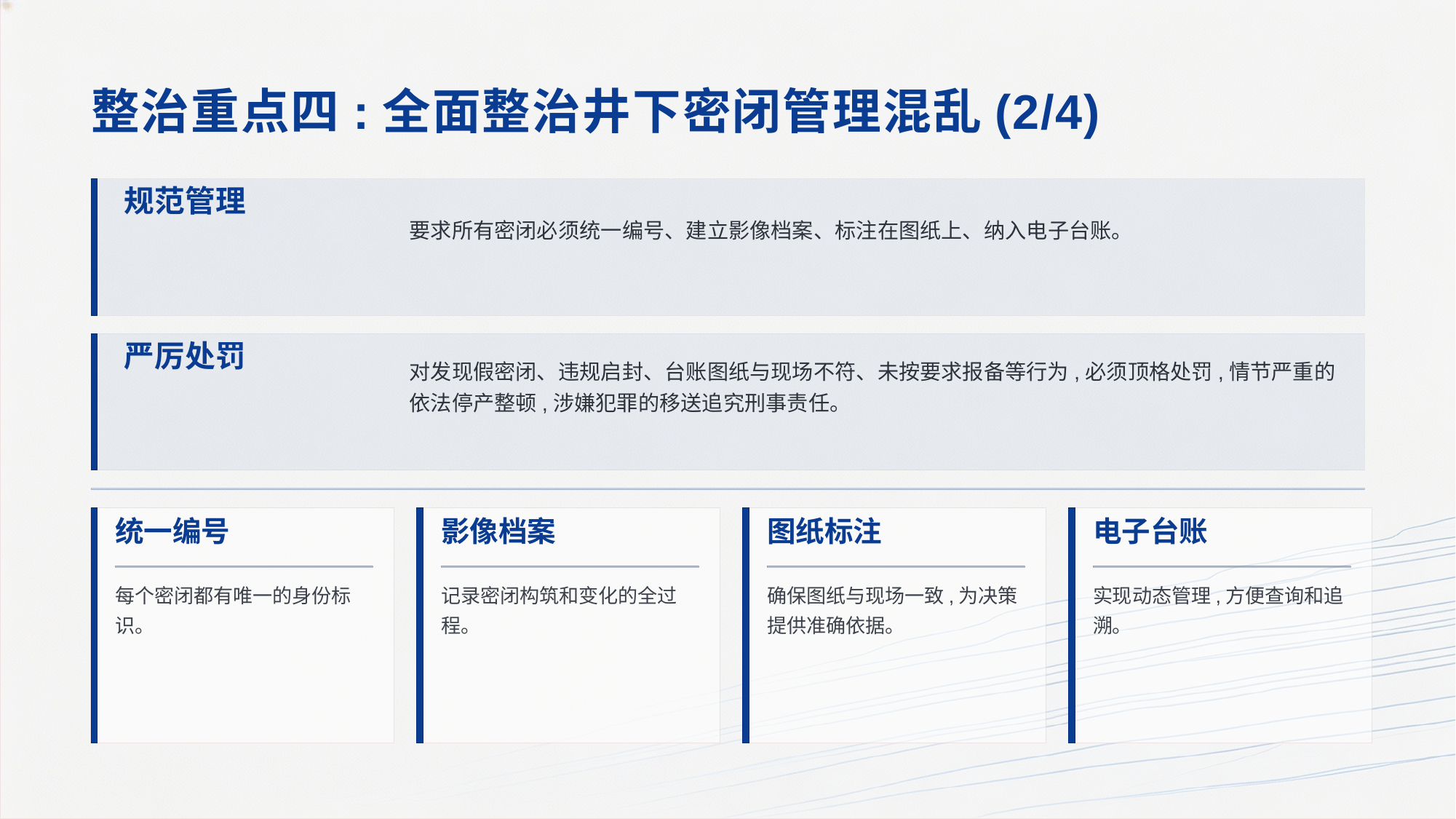

整治重点四:全面整治井下密闭管理混乱(2/4)

规范管理
要求所有密闭必须统一编号、建立影像档案、标注在图纸上、纳入电子台账。

严厉处罚
对发现假密闭、违规启封、台账图纸与现场不符、未按要求报备等行为,必须顶格处罚,情节严重的依法停产整顿,涉嫌犯罪的移送追究刑事责任。

统一编号

影像档案

图纸标注

电子台账

每个密闭都有唯一的身份标识。
记录密闭构筑和变化的全过程。
确保图纸与现场一致,为决策提供准确依据。
实现动态管理,方便查询和追溯。